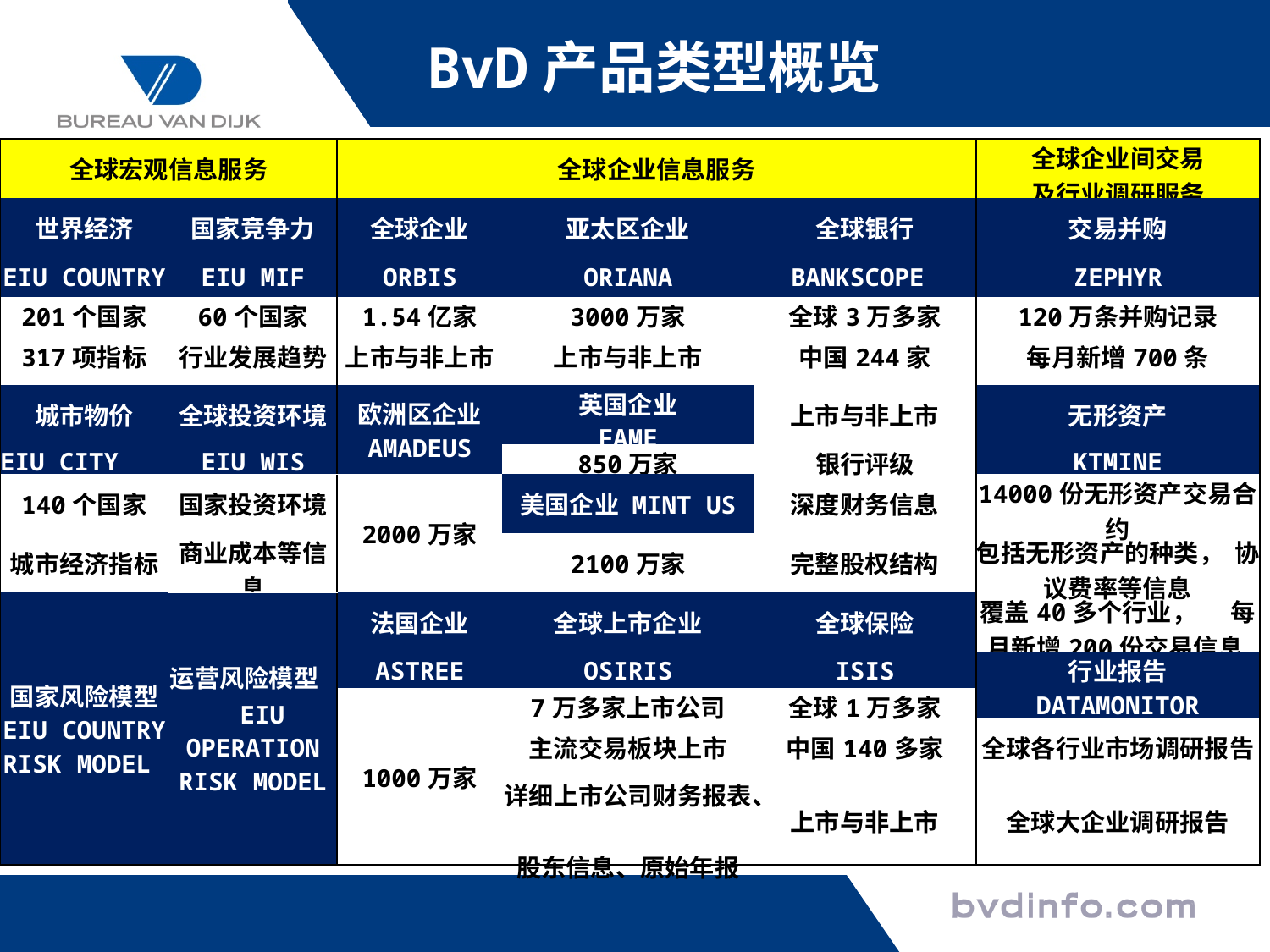

BvD产品类型概览
| 全球宏观信息服务 |  | 全球企业信息服务 |  |  | 全球企业间交易 及行业调研服务 |
| --- | --- | --- | --- | --- | --- |
| 世界经济 | 国家竞争力 | 全球企业 | 亚太区企业 | 全球银行 | 交易并购 |
| EIU COUNTRY | EIU MIF | ORBIS | ORIANA | BANKSCOPE | ZEPHYR |
| 201个国家 | 60个国家 | 1.54亿家 | 3000万家 | 全球3万多家 | 120万条并购记录 |
| 317项指标 | 行业发展趋势 | 上市与非上市 | 上市与非上市 | 中国244家 | 每月新增700条 |
| 城市物价 | 全球投资环境 | 欧洲区企业 AMADEUS | 英国企业 FAME | 上市与非上市 | 无形资产 |
| EIU CITY | EIU WIS |  | 850万家 | 银行评级 | KTMINE |
| 140个国家 | 国家投资环境 | 2000万家 | 美国企业 MINT US | 深度财务信息 | 14000份无形资产交易合约 |
| 城市经济指标 | 商业成本等信息 |  | 2100万家 | 完整股权结构 | 包括无形资产的种类， 协议费率等信息 |
| 国家风险模型 EIU COUNTRY RISK MODEL | 运营风险模型 EIU OPERATION RISK MODEL | 法国企业 | 全球上市企业 | 全球保险 | 覆盖40多个行业， 每月新增200份交易信息 |
|  |  | ASTREE | OSIRIS | ISIS | 行业报告 |
|  |  | 1000万家 | 7万多家上市公司 | 全球1万多家 | DATAMONITOR |
|  |  |  | 主流交易板块上市 | 中国140多家 | 全球各行业市场调研报告 |
|  |  |  | 详细上市公司财务报表、 股东信息、原始年报 | 上市与非上市 | 全球大企业调研报告 |